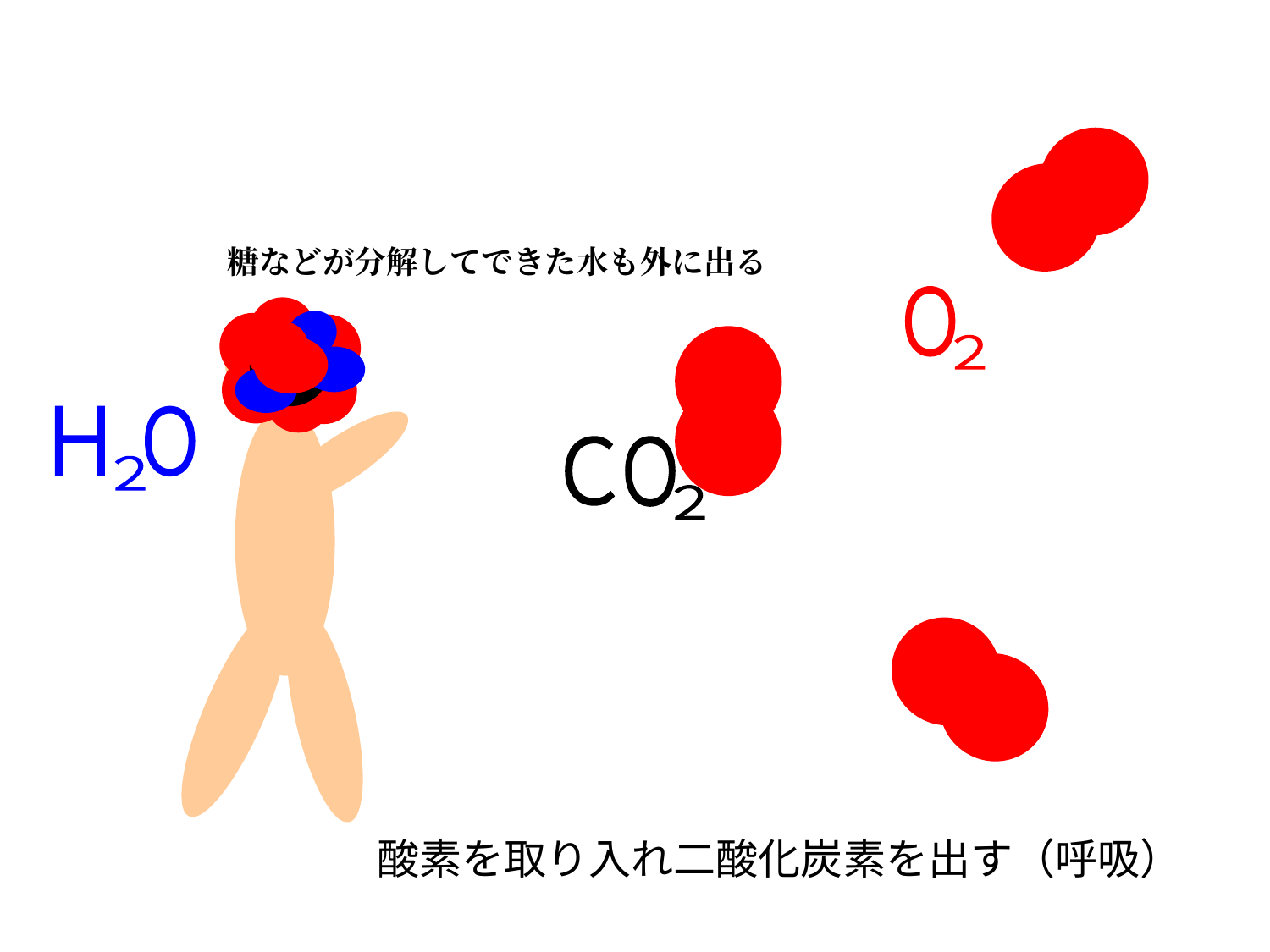

糖などが分解してできた水も外に出る
Ｏ
２

Ｈ
Ｏ
２
Ｃ
Ｏ
２

酸素を取り入れ二酸化炭素を出す（呼吸）